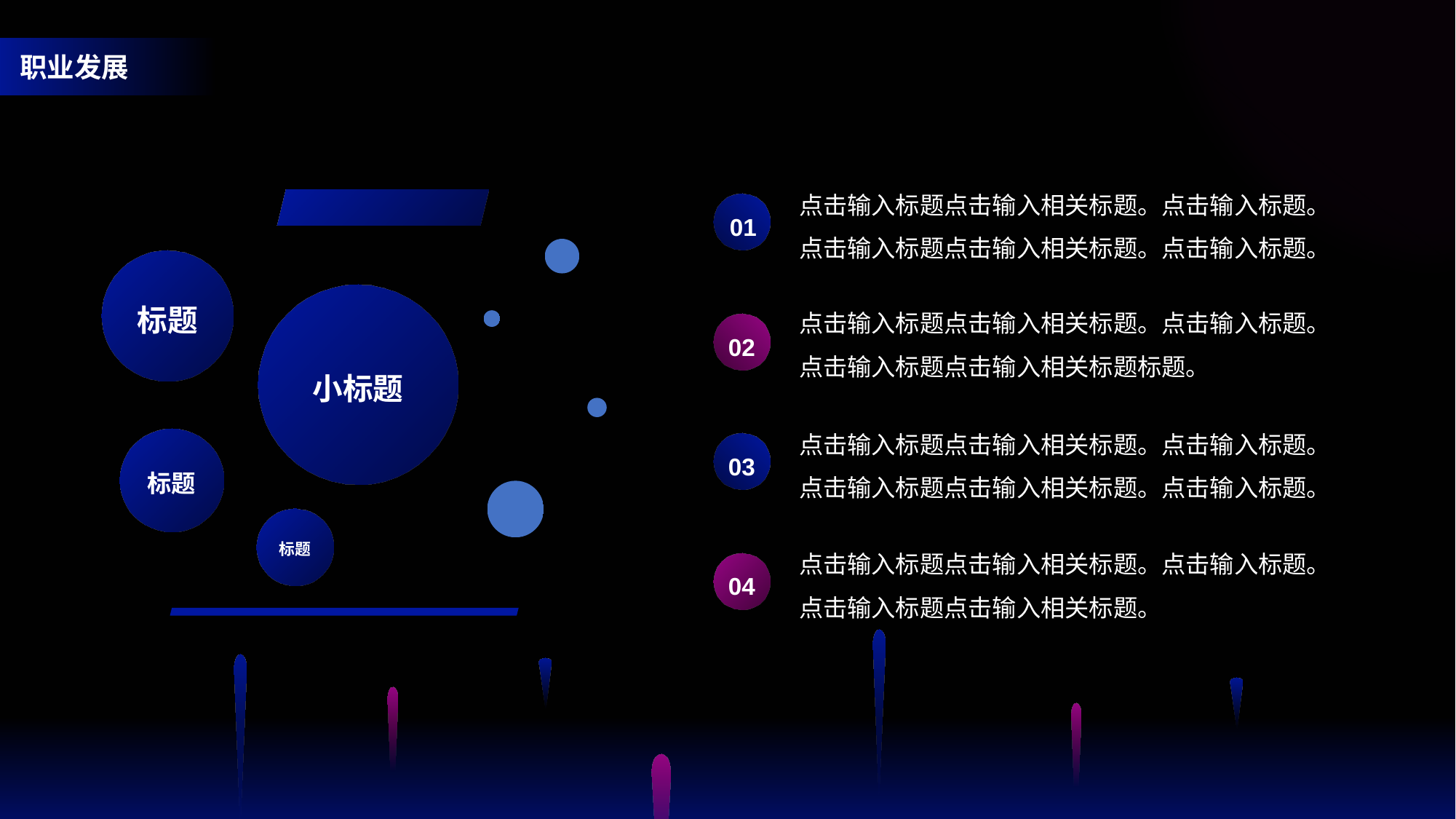

点击输入标题点击输入相关标题。点击输入标题。点击输入标题点击输入相关标题。点击输入标题。

01

标题
小标题
点击输入标题点击输入相关标题。点击输入标题。点击输入标题点击输入相关标题标题。

02
点击输入标题点击输入相关标题。点击输入标题。点击输入标题点击输入相关标题。点击输入标题。
标题

03
标题
点击输入标题点击输入相关标题。点击输入标题。点击输入标题点击输入相关标题。

04